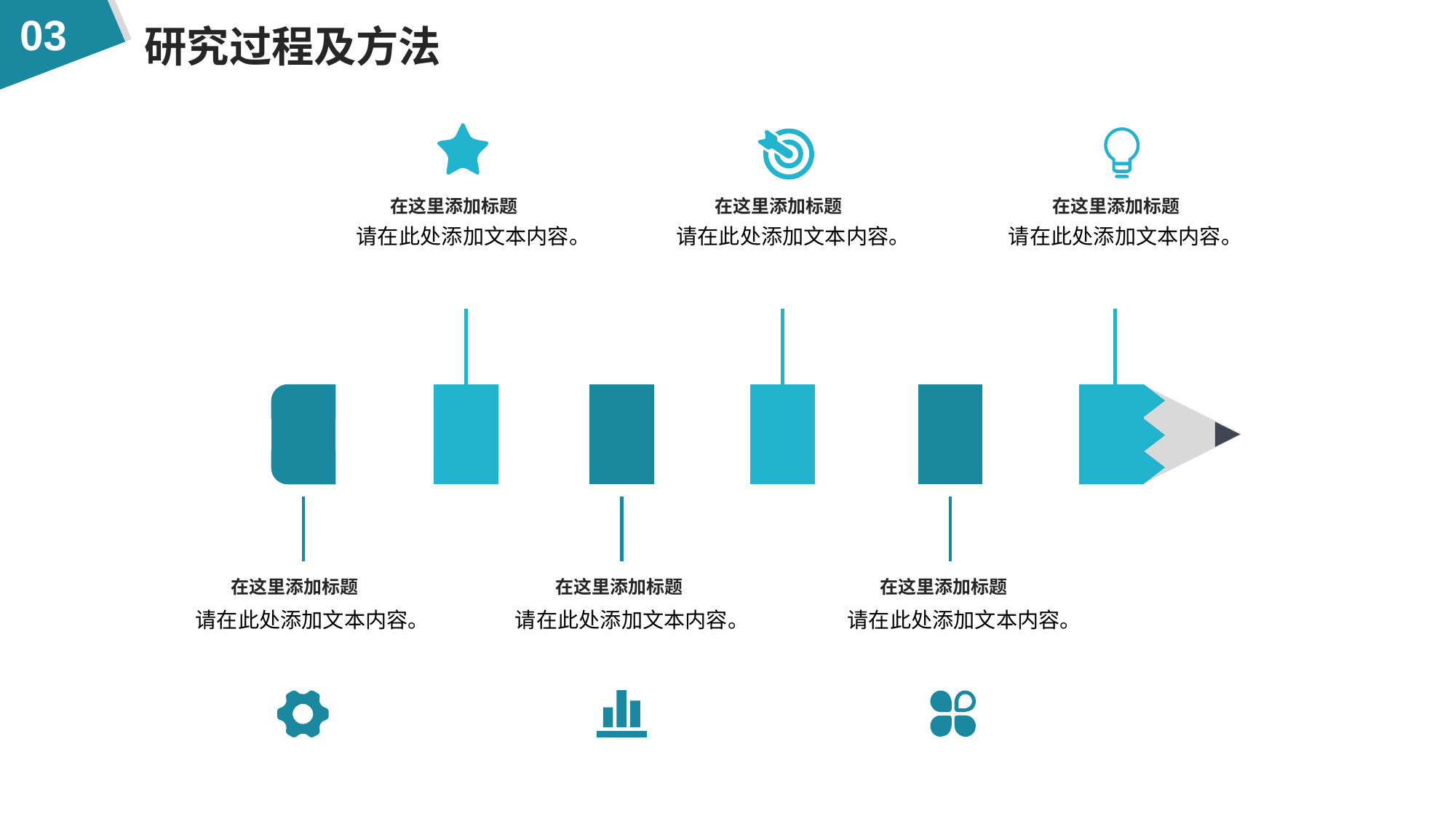

03
研究过程及方法

在这里添加标题
在这里添加标题
在这里添加标题
请在此处添加文本内容。
请在此处添加文本内容。
请在此处添加文本内容。

在这里添加标题
在这里添加标题
在这里添加标题
请在此处添加文本内容。
请在此处添加文本内容。
请在此处添加文本内容。